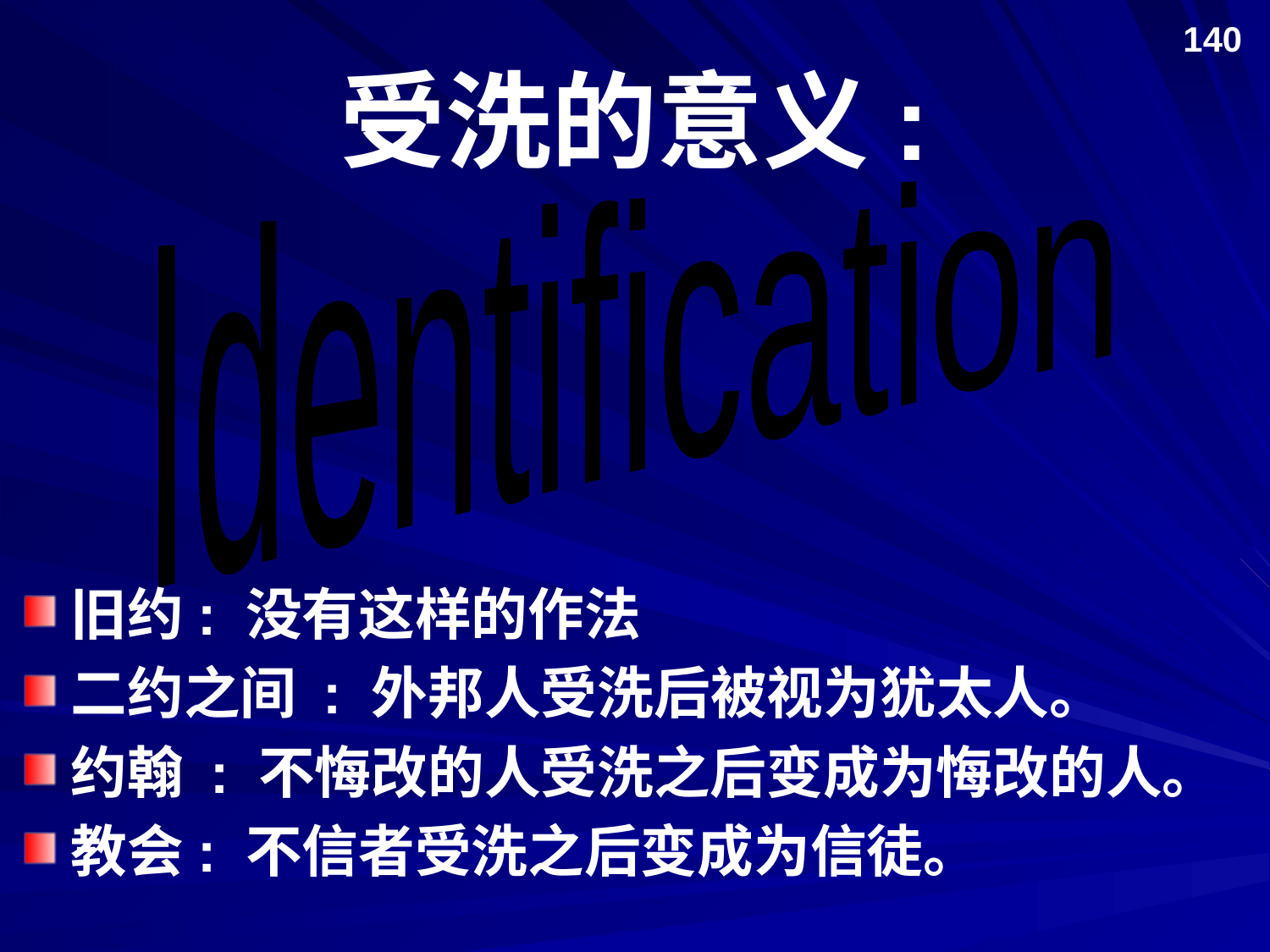

140
# 受洗的意义:
Identification
旧约: 没有这样的作法
二约之间 : 外邦人受洗后被视为犹太人。
约翰 : 不悔改的人受洗之后变成为悔改的人。
教会: 不信者受洗之后变成为信徒。